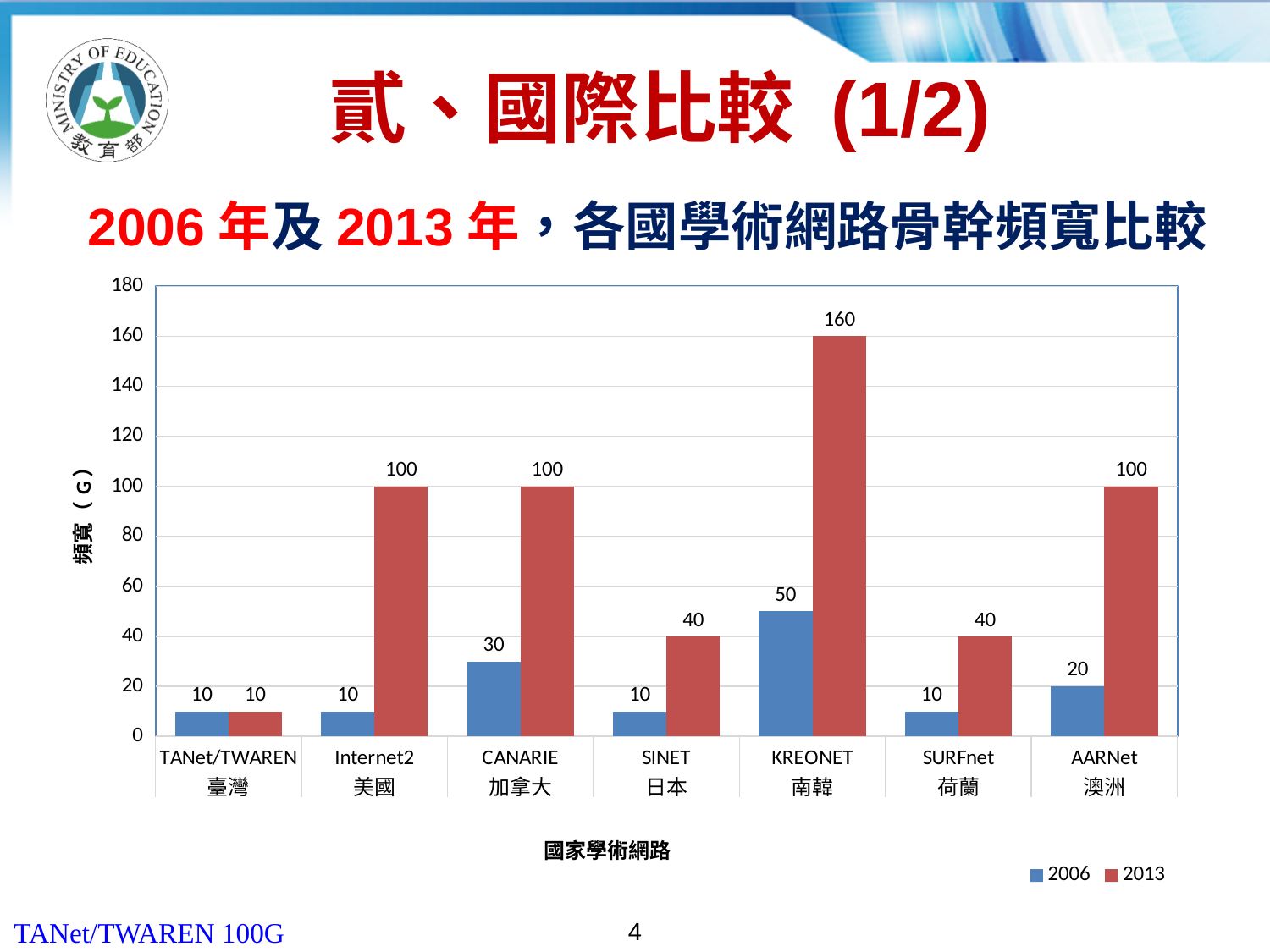

貳、國際比較 (1/2)
# 2006年及2013年，各國學術網路骨幹頻寬比較

### Chart

| Category | 2006 | 2013 |
|---|---|---|
| TANet/TWAREN | 10.0 | 10.0 |
| Internet2 | 10.0 | 100.0 |
| CANARIE | 30.0 | 100.0 |
| SINET | 10.0 | 40.0 |
| KREONET | 50.0 | 160.0 |
| SURFnet | 10.0 | 40.0 |
| AARNet | 20.0 | 100.0 |
4